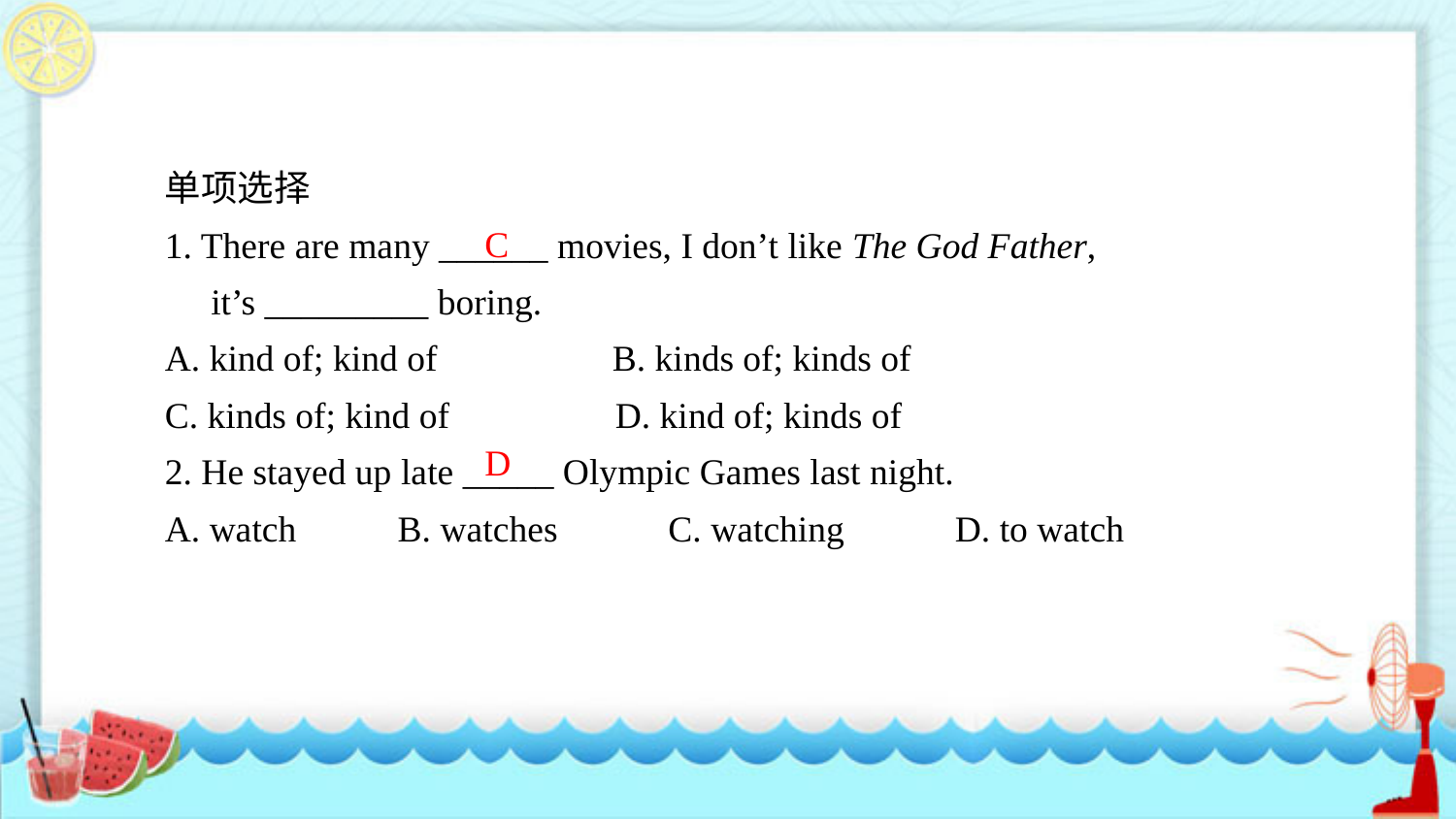

单项选择
1. There are many ______ movies, I don’t like The God Father,
     it’s _________ boring.
A. kind of; kind of                   B. kinds of; kinds of
C. kinds of; kind of                  D. kind of; kinds of
2. He stayed up late _____ Olympic Games last night.
A. watch           B. watches            C. watching            D. to watch
C
D